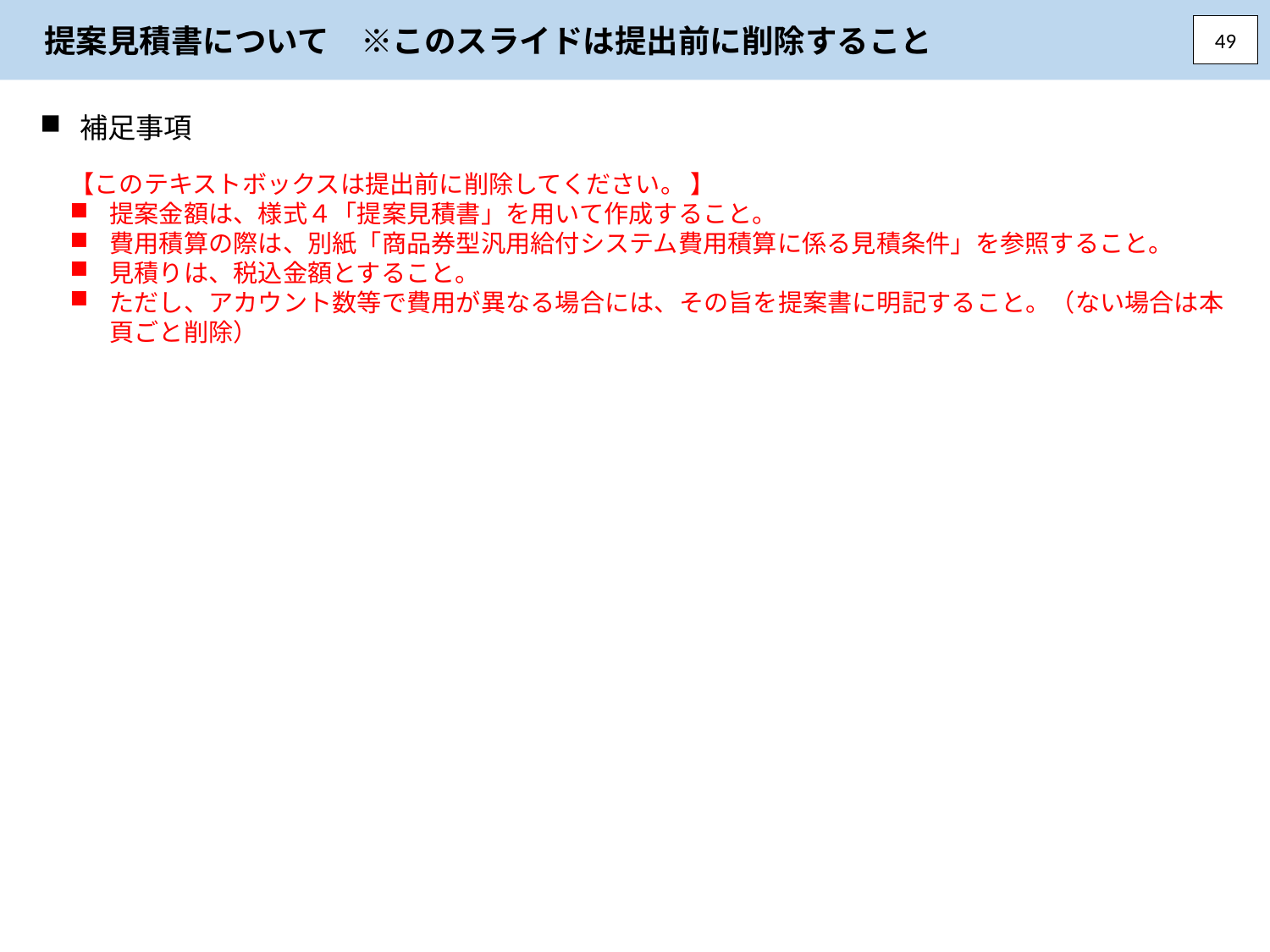

提案見積書について　※このスライドは提出前に削除すること
49
補足事項
【このテキストボックスは提出前に削除してください。 】
提案金額は、様式４「提案見積書」を用いて作成すること。
費用積算の際は、別紙「商品券型汎用給付システム費用積算に係る見積条件」を参照すること。
見積りは、税込金額とすること。
ただし、アカウント数等で費用が異なる場合には、その旨を提案書に明記すること。（ない場合は本頁ごと削除）